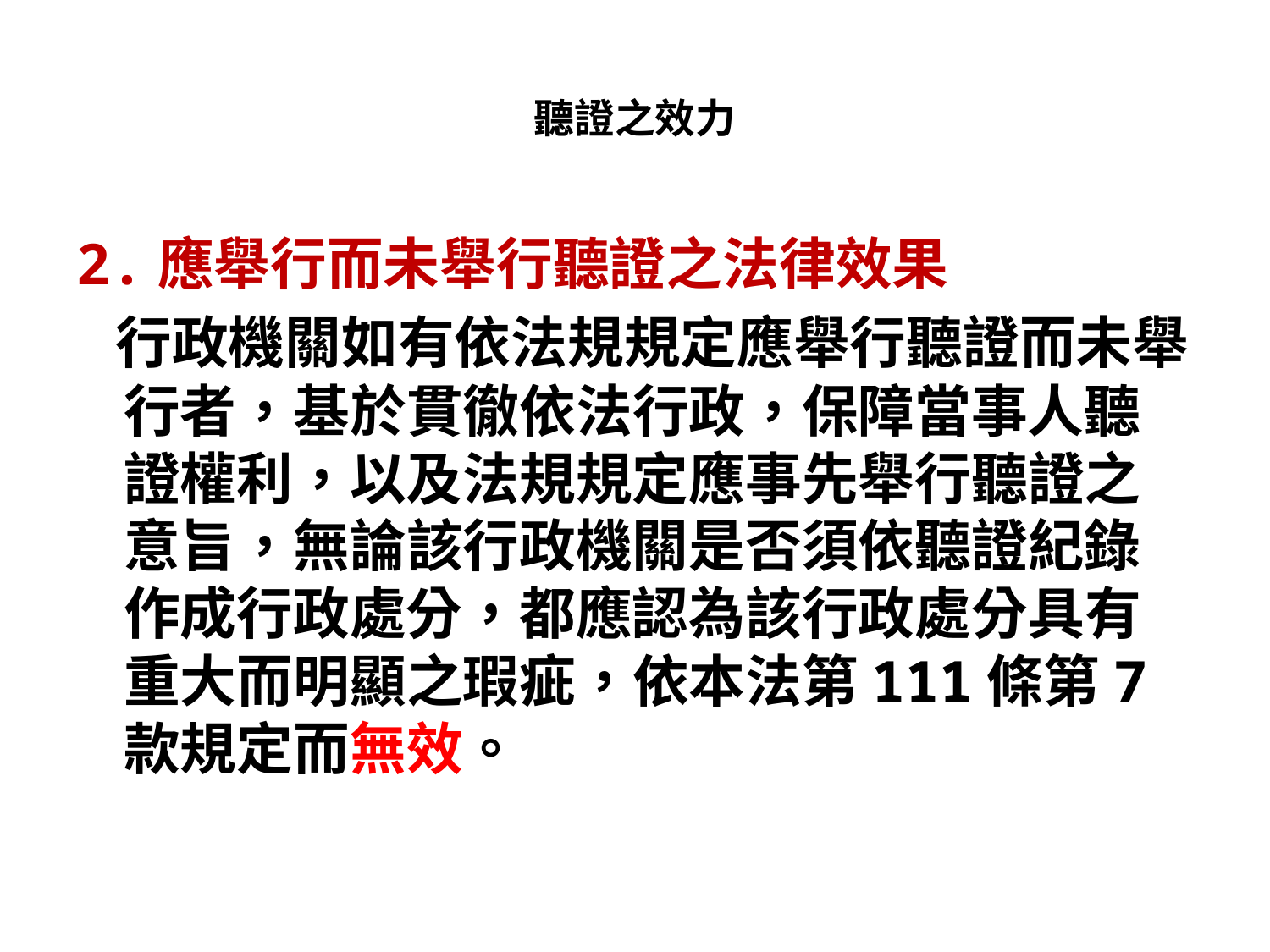

# 聽證之效力
2.應舉行而未舉行聽證之法律效果
  行政機關如有依法規規定應舉行聽證而未舉行者，基於貫徹依法行政，保障當事人聽證權利，以及法規規定應事先舉行聽證之意旨，無論該行政機關是否須依聽證紀錄作成行政處分，都應認為該行政處分具有重大而明顯之瑕疵，依本法第111條第7款規定而無效。